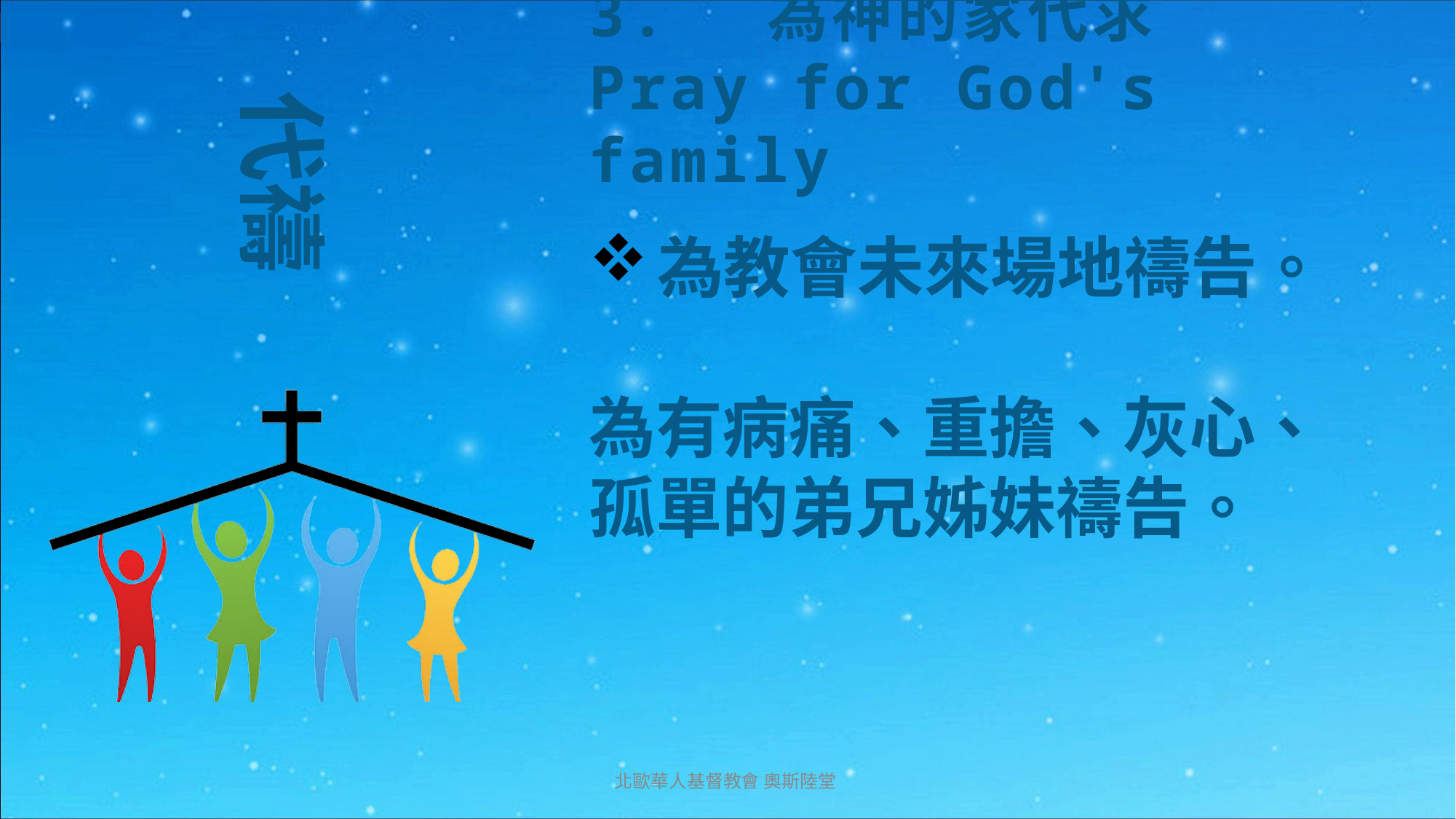

3.  為神的家代求
Pray for God's family
為教會未來場地禱告。

為有病痛、重擔、灰心、孤單的弟兄姊妹禱告。
北歐華人基督教會 奧斯陸堂